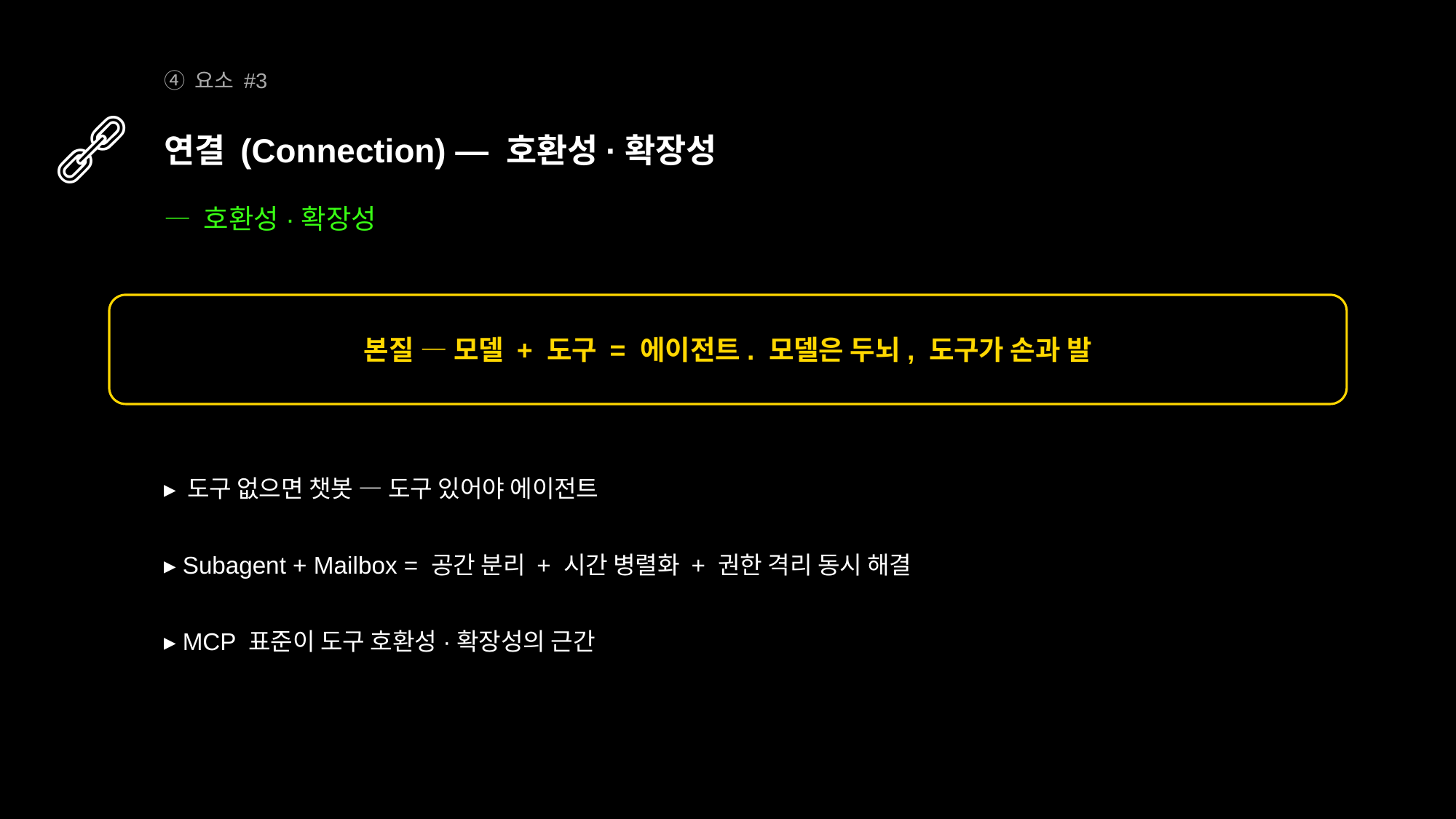

🔗
④ 요소 #3
연결 (Connection) — 호환성·확장성
— 호환성·확장성

본질 — 모델 + 도구 = 에이전트. 모델은 두뇌, 도구가 손과 발
▸ 도구 없으면 챗봇 — 도구 있어야 에이전트
▸ Subagent + Mailbox = 공간 분리 + 시간 병렬화 + 권한 격리 동시 해결
▸ MCP 표준이 도구 호환성·확장성의 근간